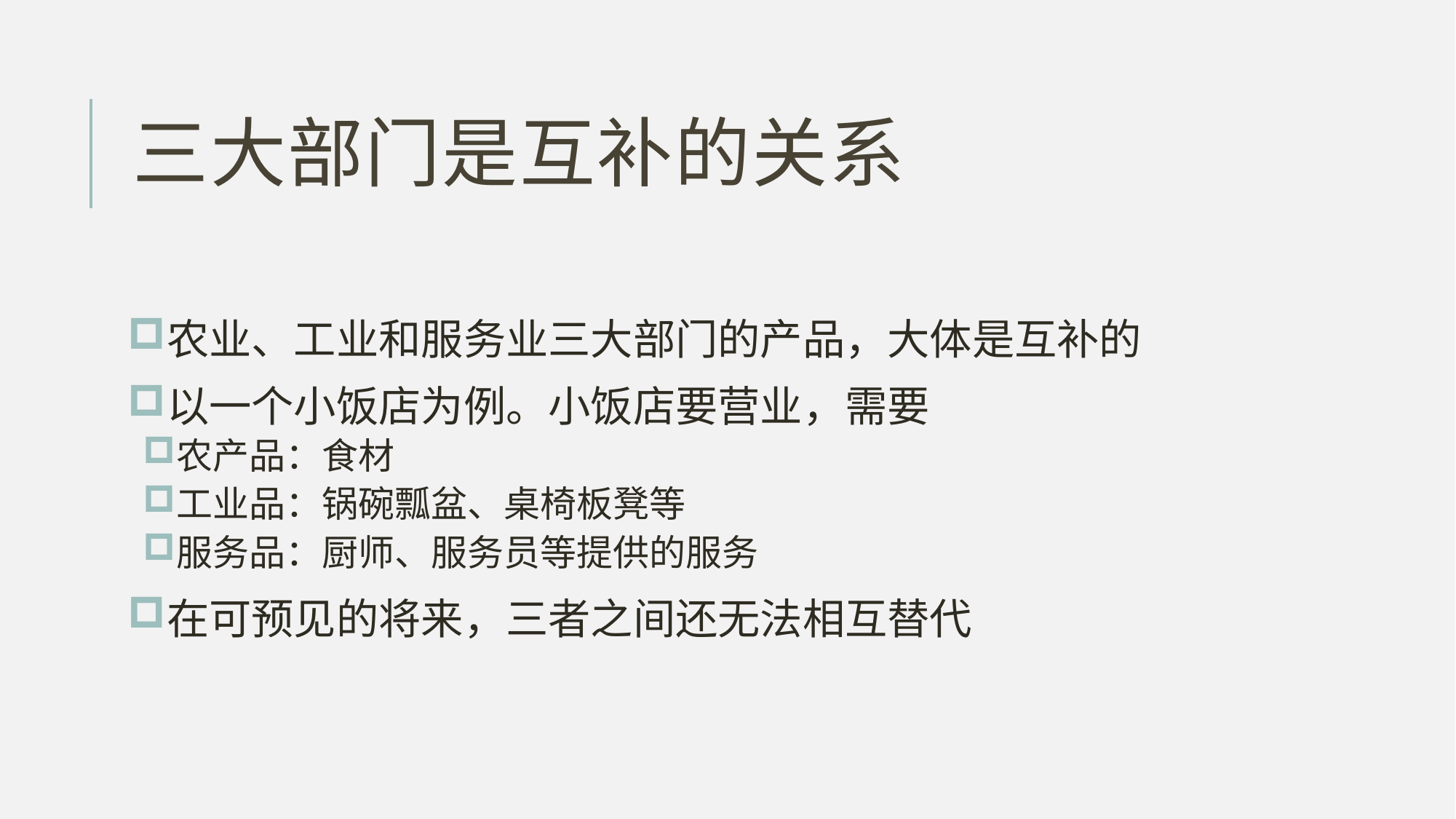

# 三大部门是互补的关系
农业、工业和服务业三大部门的产品，大体是互补的
以一个小饭店为例。小饭店要营业，需要
农产品：食材
工业品：锅碗瓢盆、桌椅板凳等
服务品：厨师、服务员等提供的服务
在可预见的将来，三者之间还无法相互替代